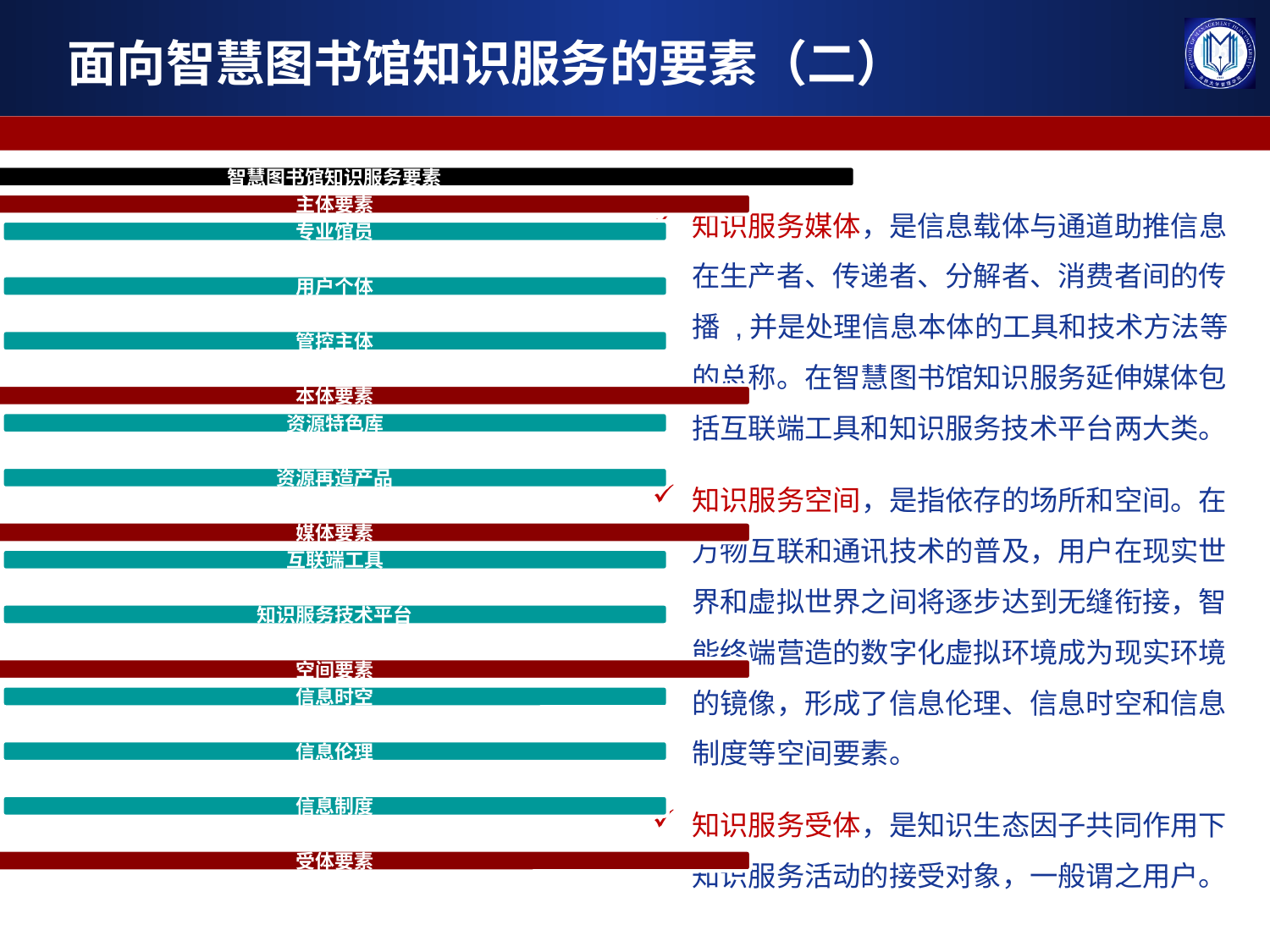

面向智慧图书馆知识服务的要素（二）
智慧图书馆知识服务要素
主体要素
专业馆员
用户个体
本体要素
资源特色库
管控主体
资源再造产品
媒体要素
互联端工具
知识服务技术平台
空间要素
信息时空
信息伦理
信息制度
受体要素
知识服务媒体，是信息载体与通道助推信息在生产者、传递者、分解者、消费者间的传播 ,并是处理信息本体的工具和技术方法等的总称。在智慧图书馆知识服务延伸媒体包括互联端工具和知识服务技术平台两大类。
知识服务空间，是指依存的场所和空间。在万物互联和通讯技术的普及，用户在现实世界和虚拟世界之间将逐步达到无缝衔接，智能终端营造的数字化虚拟环境成为现实环境的镜像，形成了信息伦理、信息时空和信息制度等空间要素。
知识服务受体，是知识生态因子共同作用下知识服务活动的接受对象，一般谓之用户。